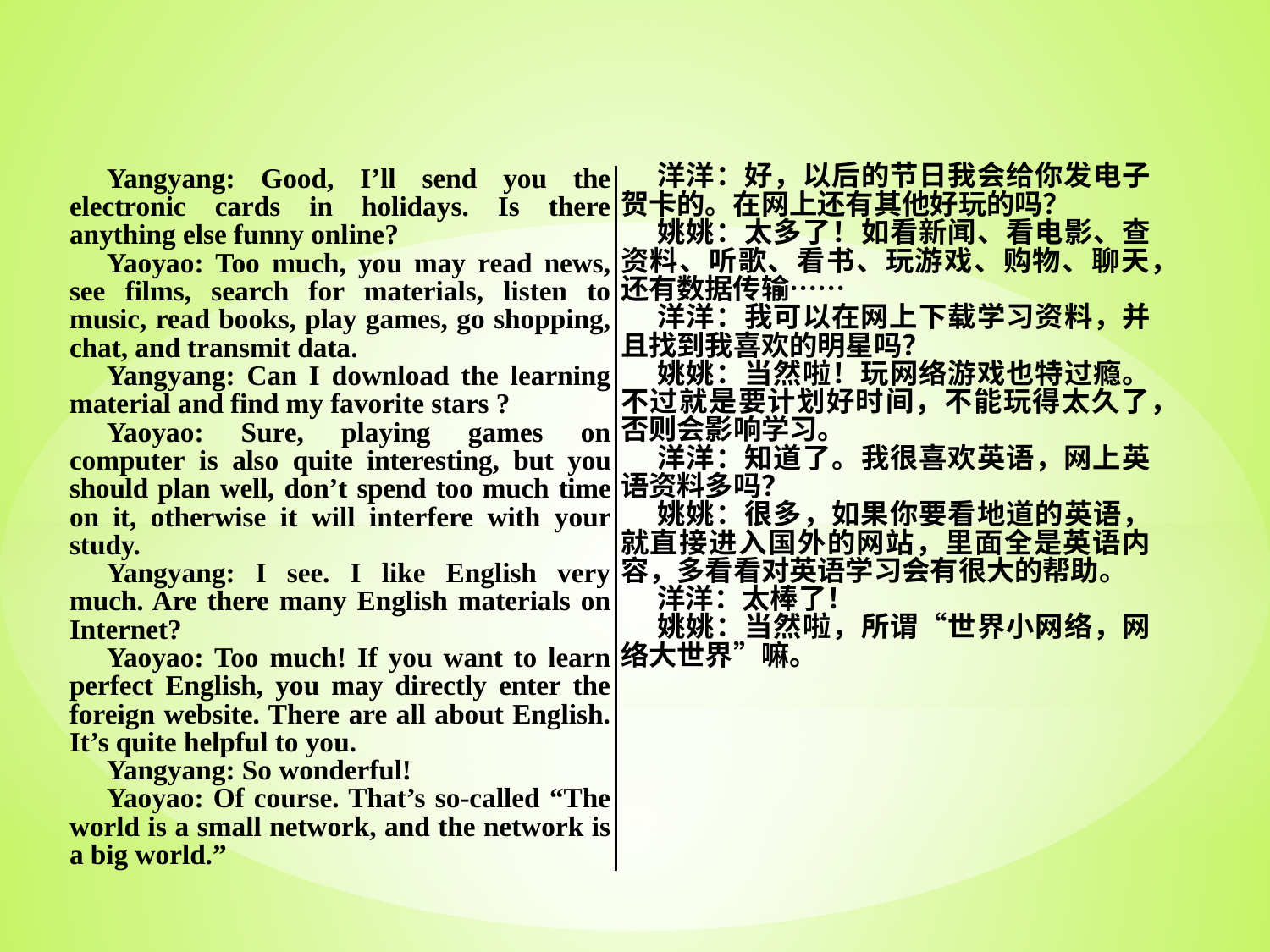

| Yangyang: Good, I’ll send you the electronic cards in holidays. Is there anything else funny online? Yaoyao: Too much, you may read news, see films, search for materials, listen to music, read books, play games, go shopping, chat, and transmit data. Yangyang: Can I download the learning material and find my favorite stars ? Yaoyao: Sure, playing games on computer is also quite interesting, but you should plan well, don’t spend too much time on it, otherwise it will interfere with your study. Yangyang: I see. I like English very much. Are there many English materials on Internet? Yaoyao: Too much! If you want to learn perfect English, you may directly enter the foreign website. There are all about English. It’s quite helpful to you. Yangyang: So wonderful! Yaoyao: Of course. That’s so-called “The world is a small network, and the network is a big world.” | 洋洋：好，以后的节日我会给你发电子贺卡的。在网上还有其他好玩的吗？ 姚姚：太多了！如看新闻、看电影、查资料、听歌、看书、玩游戏、购物、聊天，还有数据传输…… 洋洋：我可以在网上下载学习资料，并且找到我喜欢的明星吗？ 姚姚：当然啦！玩网络游戏也特过瘾。不过就是要计划好时间，不能玩得太久了，否则会影响学习。 洋洋：知道了。我很喜欢英语，网上英语资料多吗？ 姚姚：很多，如果你要看地道的英语，就直接进入国外的网站，里面全是英语内容，多看看对英语学习会有很大的帮助。 洋洋：太棒了！ 姚姚：当然啦，所谓“世界小网络，网络大世界”嘛。 |
| --- | --- |